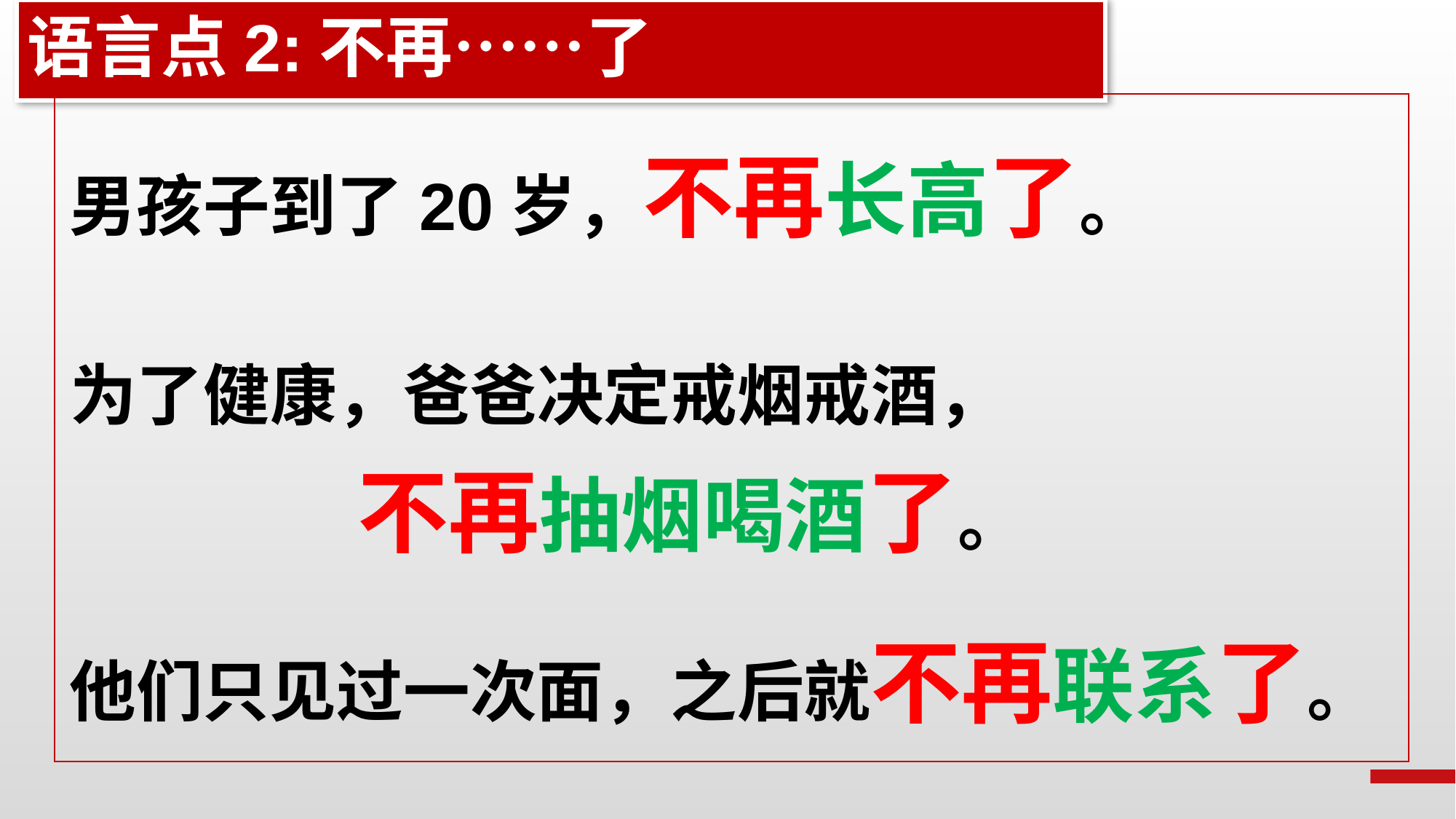

语言点2:不再……了

男孩子到了20岁，不再长高了。
为了健康，爸爸决定戒烟戒酒，
                  不再抽烟喝酒了。
他们只见过一次面，之后就不再联系了。